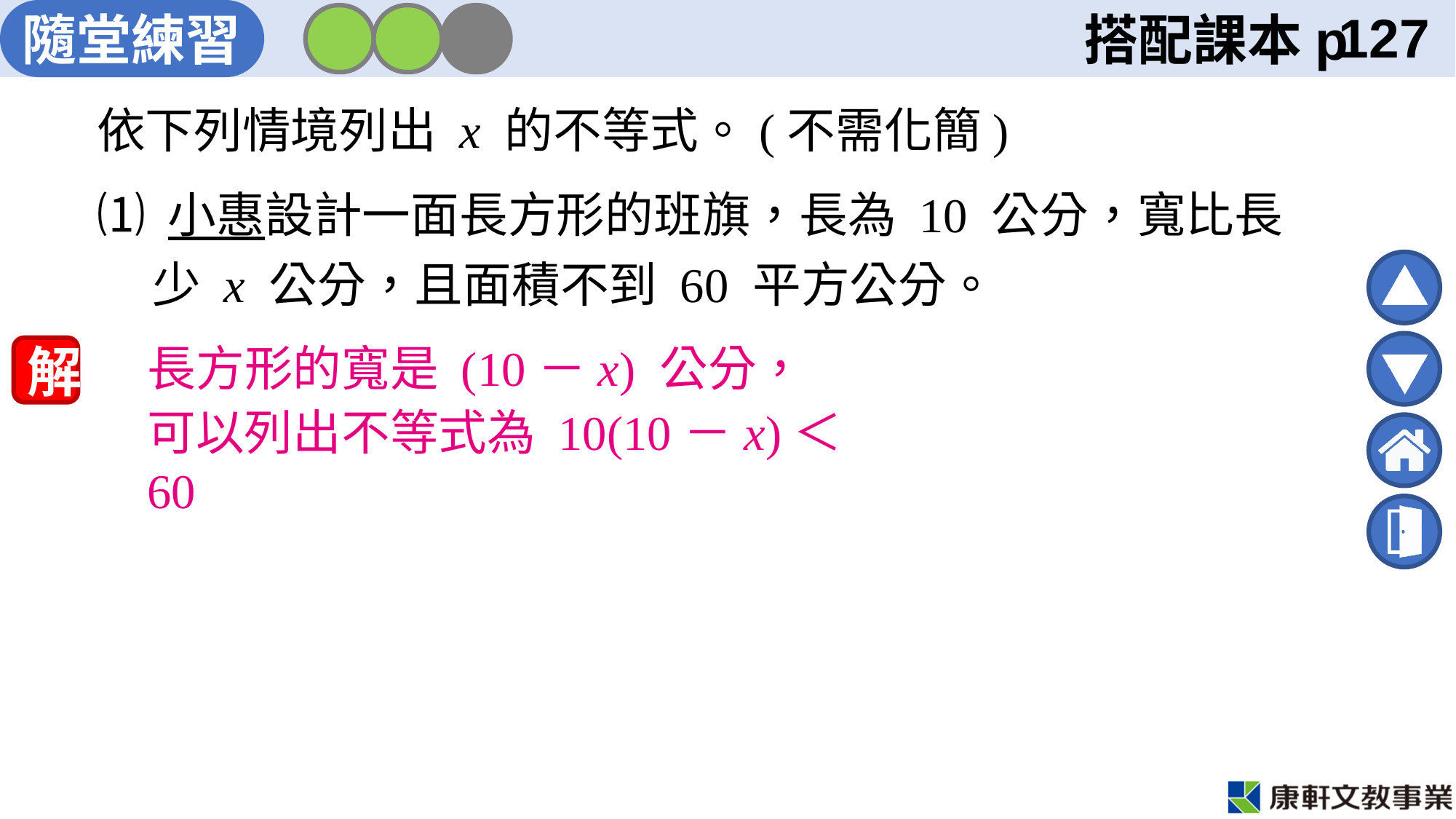

127
依下列情境列出 x 的不等式。(不需化簡)
⑴ 小惠設計一面長方形的班旗，長為 10 公分，寬比長少 x 公分，且面積不到 60 平方公分。
長方形的寬是 (10－x) 公分，
解
可以列出不等式為 10(10－x)＜60